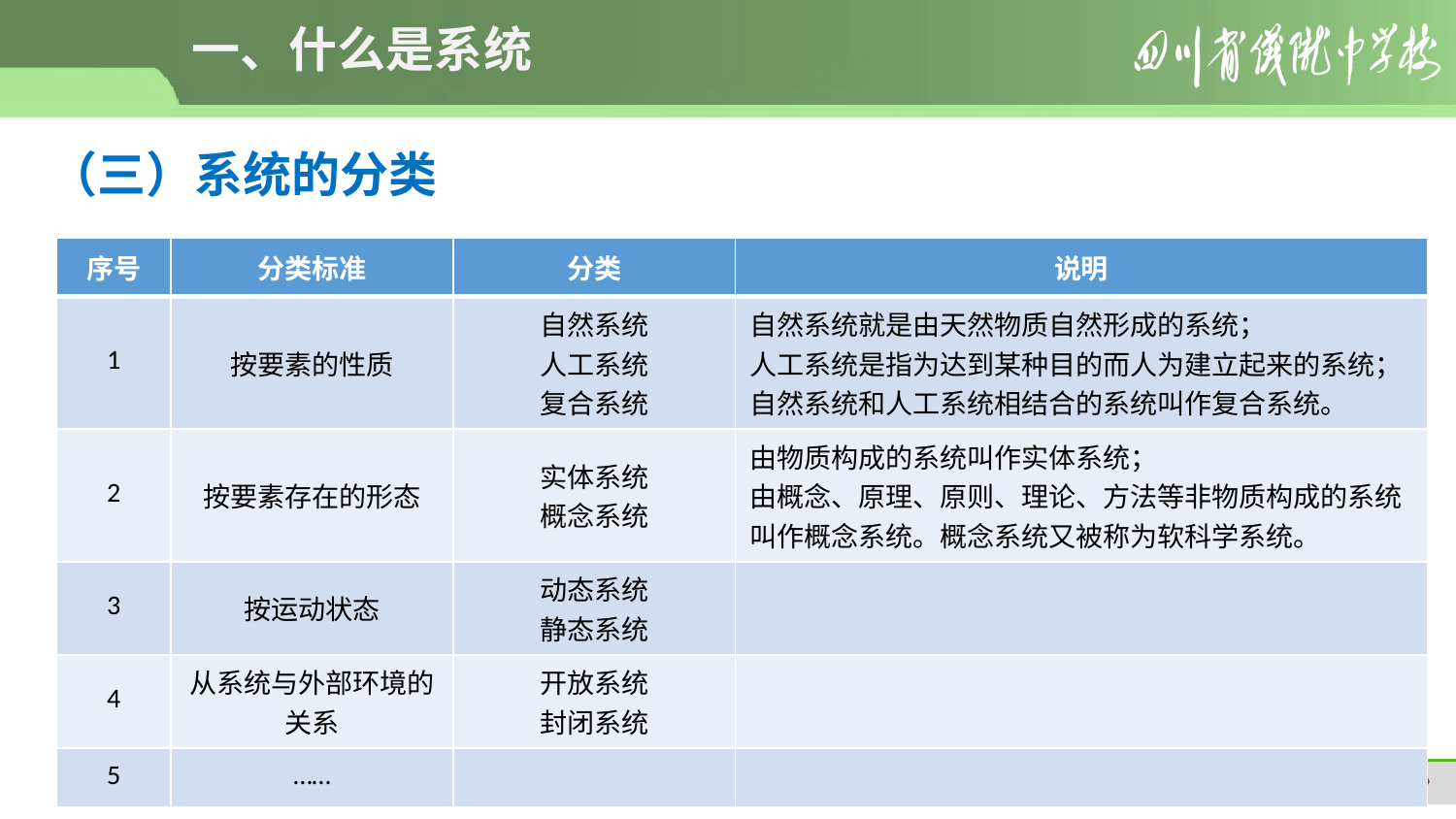

# 一、什么是系统
（三）系统的分类
| 序号 | 分类标准 | 分类 | 说明 |
| --- | --- | --- | --- |
| 1 | 按要素的性质 | 自然系统 人工系统 复合系统 | 自然系统就是由天然物质自然形成的系统； 人工系统是指为达到某种目的而人为建立起来的系统； 自然系统和人工系统相结合的系统叫作复合系统。 |
| 2 | 按要素存在的形态 | 实体系统 概念系统 | 由物质构成的系统叫作实体系统； 由概念、原理、原则、理论、方法等非物质构成的系统叫作概念系统。概念系统又被称为软科学系统。 |
| 3 | 按运动状态 | 动态系统 静态系统 |  |
| 4 | 从系统与外部环境的关系 | 开放系统 封闭系统 |  |
| 5 | …… |  |  |